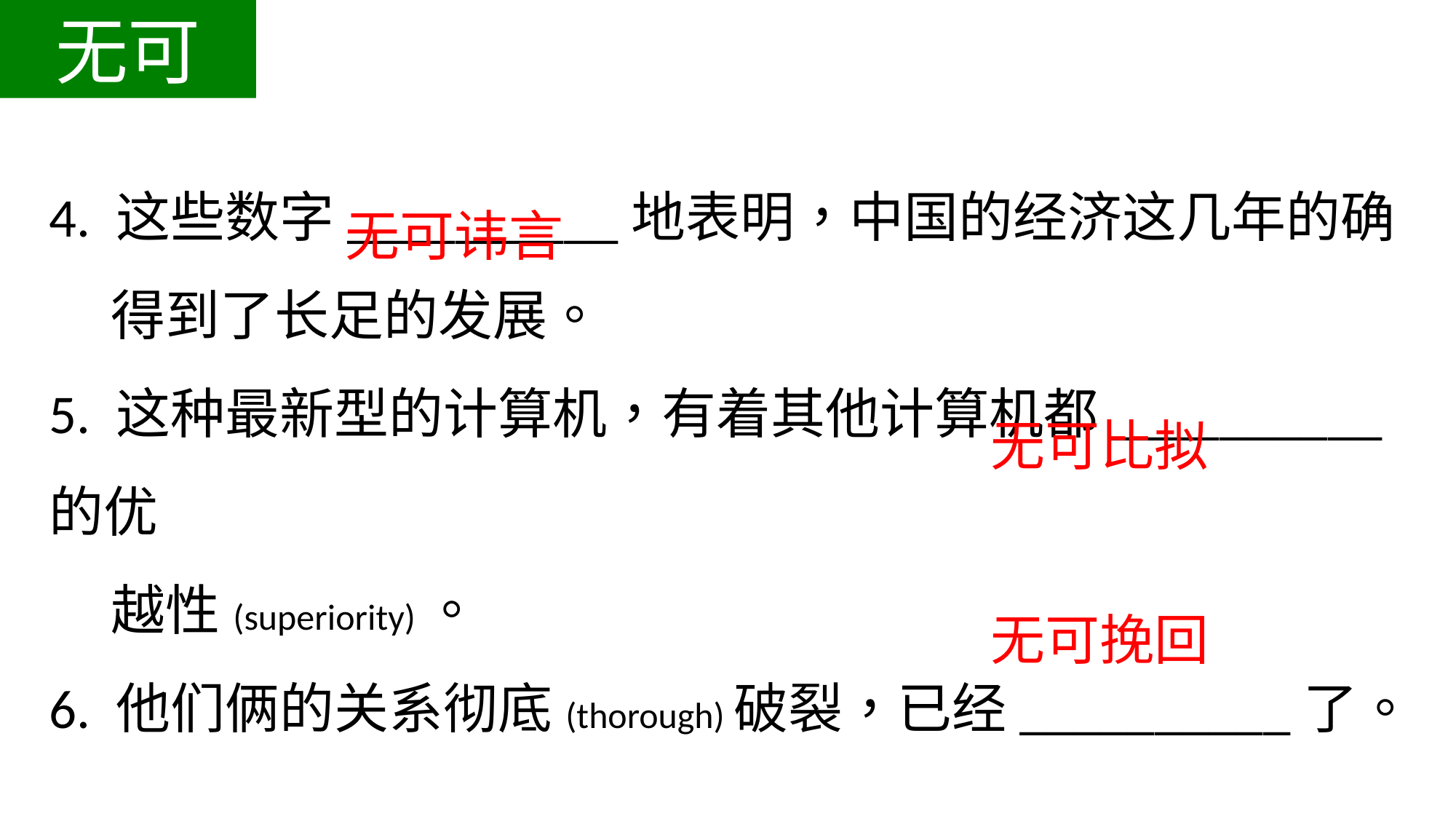

无可
4. 这些数字__________地表明，中国的经济这几年的确
    得到了长足的发展。
5. 这种最新型的计算机，有着其他计算机都__________的优
    越性(superiority)。
6. 他们俩的关系彻底(thorough)破裂，已经__________了。
无可讳言
无可比拟
无可挽回